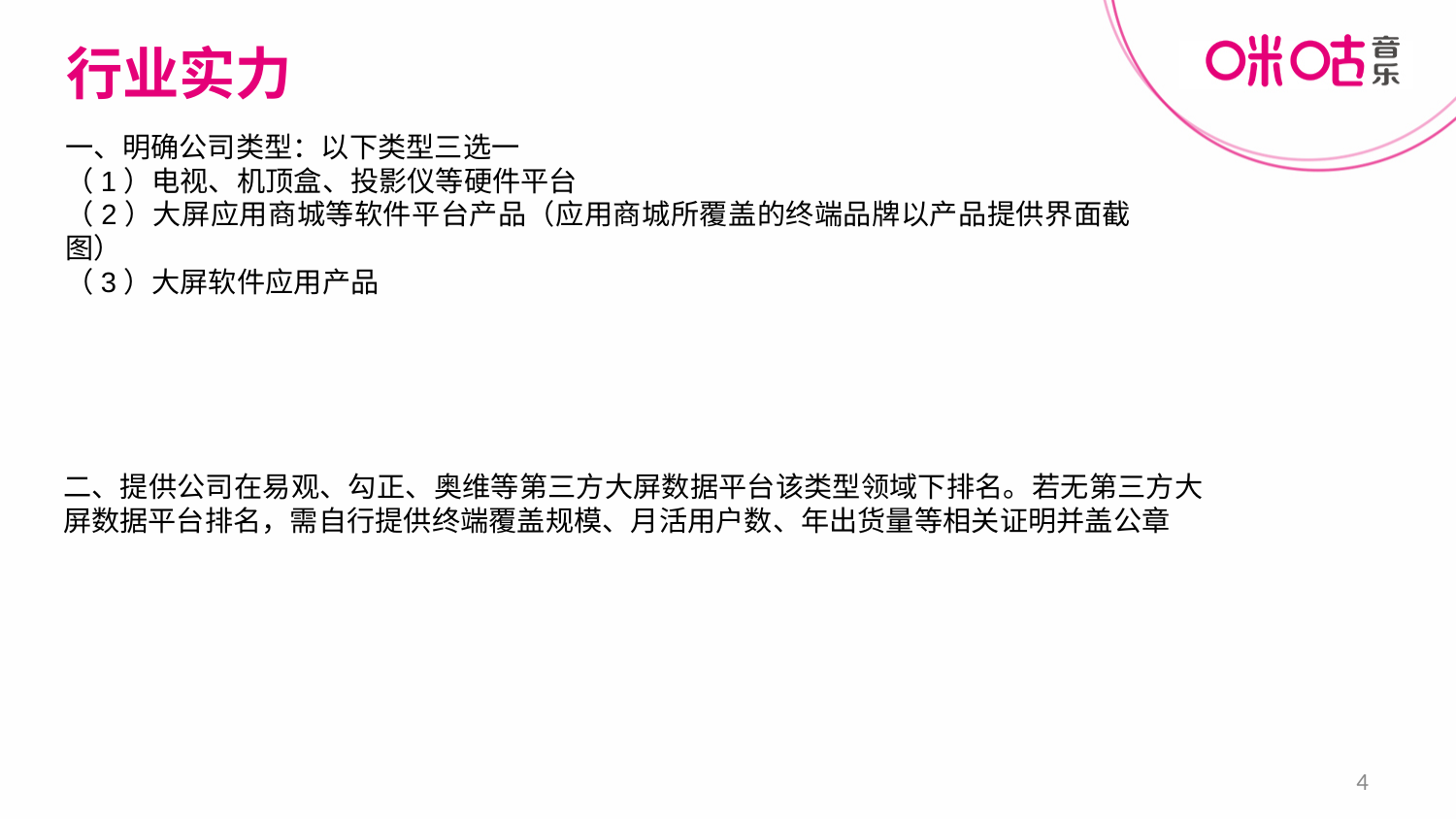

行业实力
一、明确公司类型：以下类型三选一
（1）电视、机顶盒、投影仪等硬件平台
（2）大屏应用商城等软件平台产品（应用商城所覆盖的终端品牌以产品提供界面截图）
（3）大屏软件应用产品
二、提供公司在易观、勾正、奥维等第三方大屏数据平台该类型领域下排名。若无第三方大屏数据平台排名，需自行提供终端覆盖规模、月活用户数、年出货量等相关证明并盖公章
4